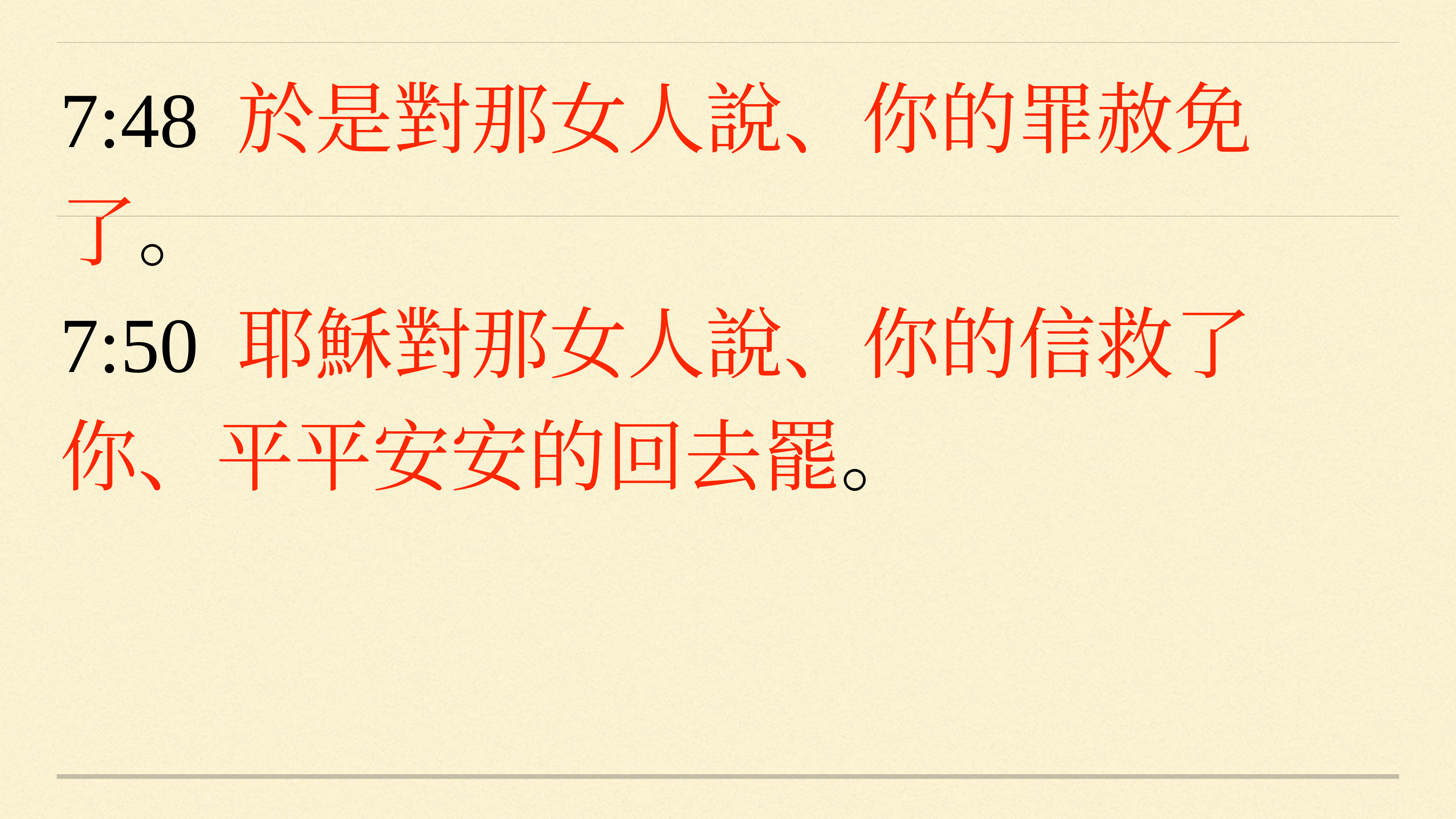

7:48 於是對那女人說、你的罪赦免了。
7:50 耶穌對那女人說、你的信救了你、平平安安的回去罷。
#